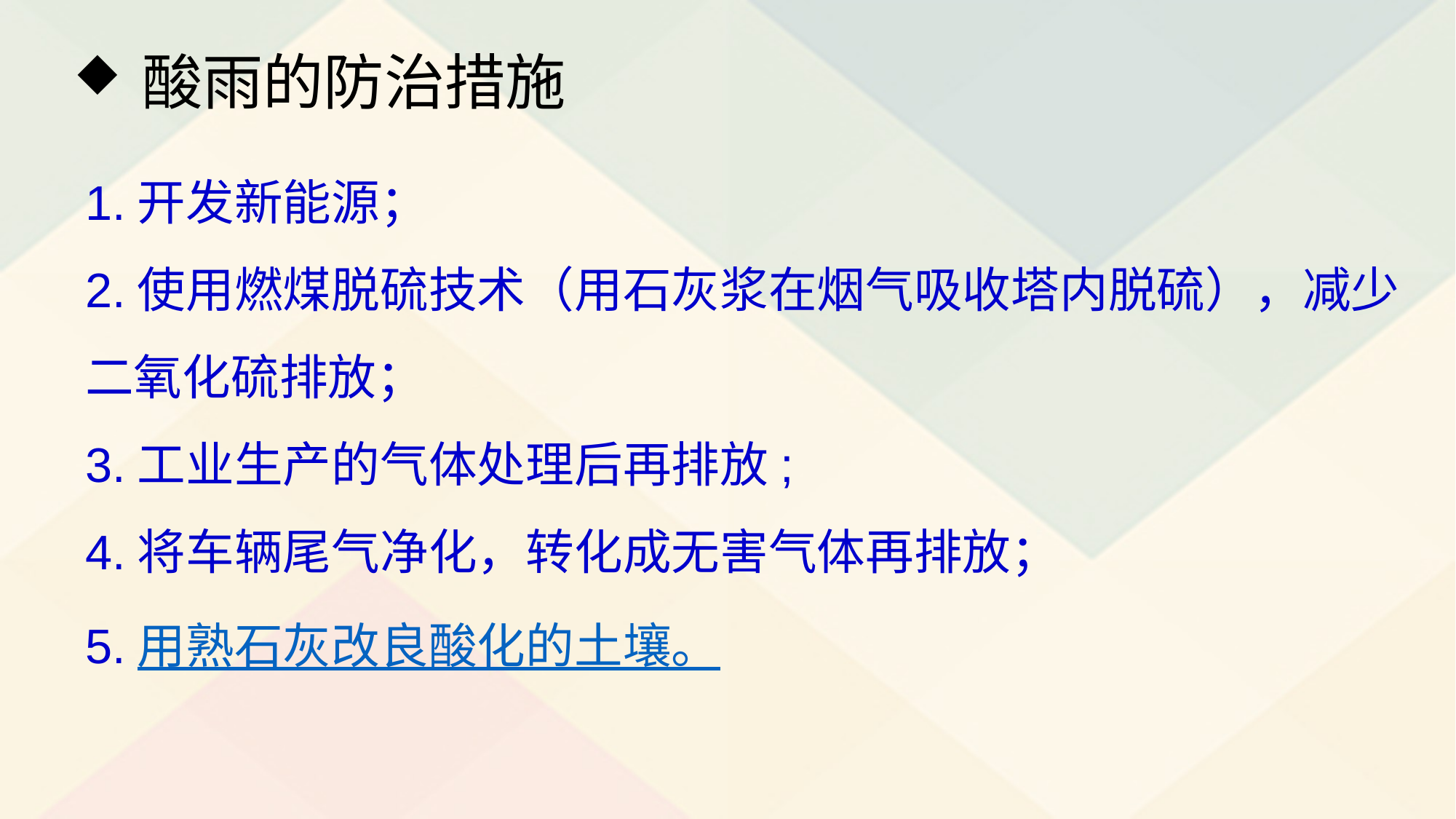

# 酸雨的防治措施
1.开发新能源；
2.使用燃煤脱硫技术（用石灰浆在烟气吸收塔内脱硫），减少二氧化硫排放；
3.工业生产的气体处理后再排放;
4.将车辆尾气净化，转化成无害气体再排放；
5.用熟石灰改良酸化的土壤。